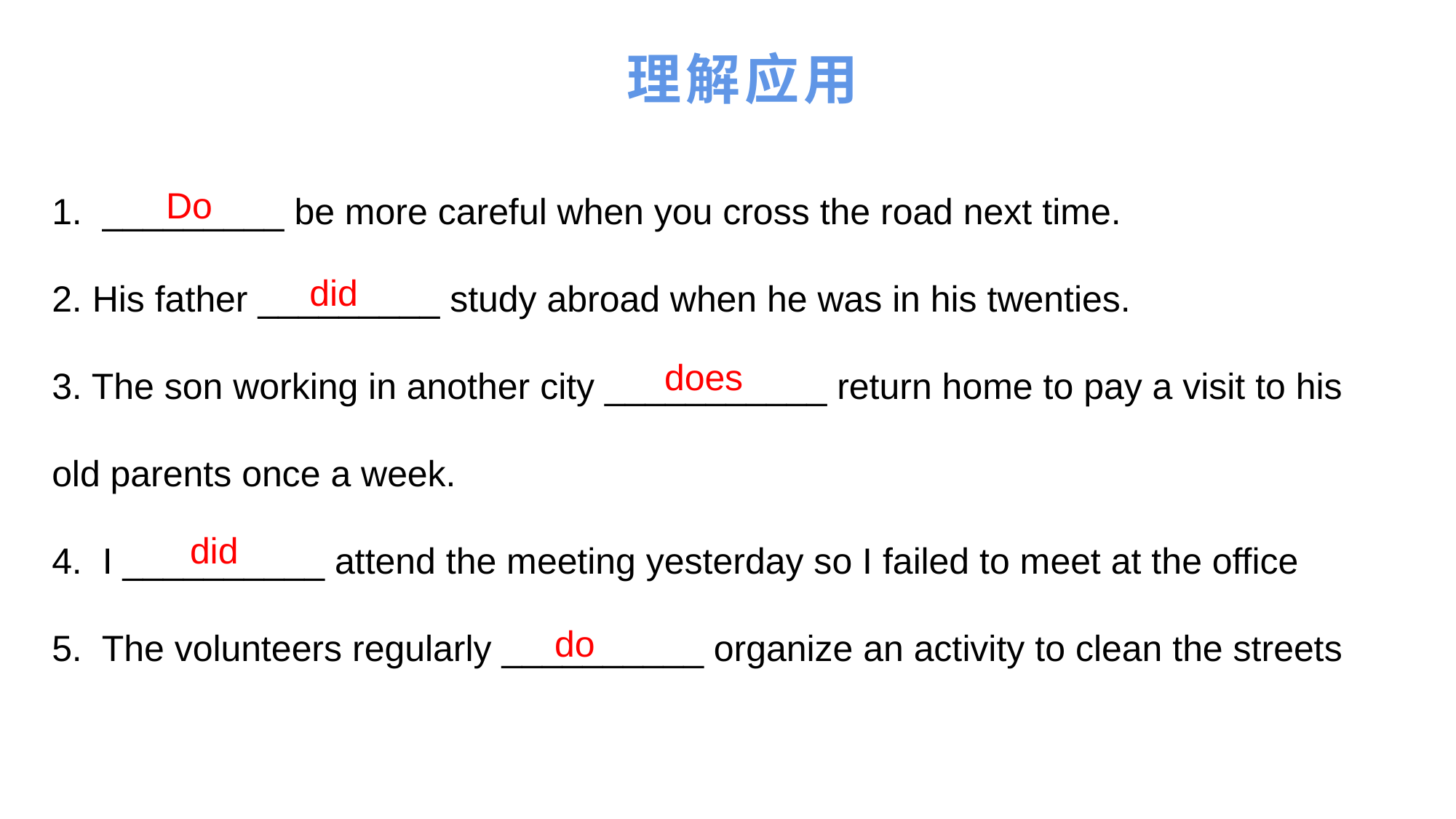

# 理解应用
1.  _________ be more careful when you cross the road next time.
2. His father _________ study abroad when he was in his twenties.
3. The son working in another city ___________ return home to pay a visit to his old parents once a week.
4.  I __________ attend the meeting yesterday so I failed to meet at the office
5.  The volunteers regularly __________ organize an activity to clean the streets
Do
  did
does
   did
   do